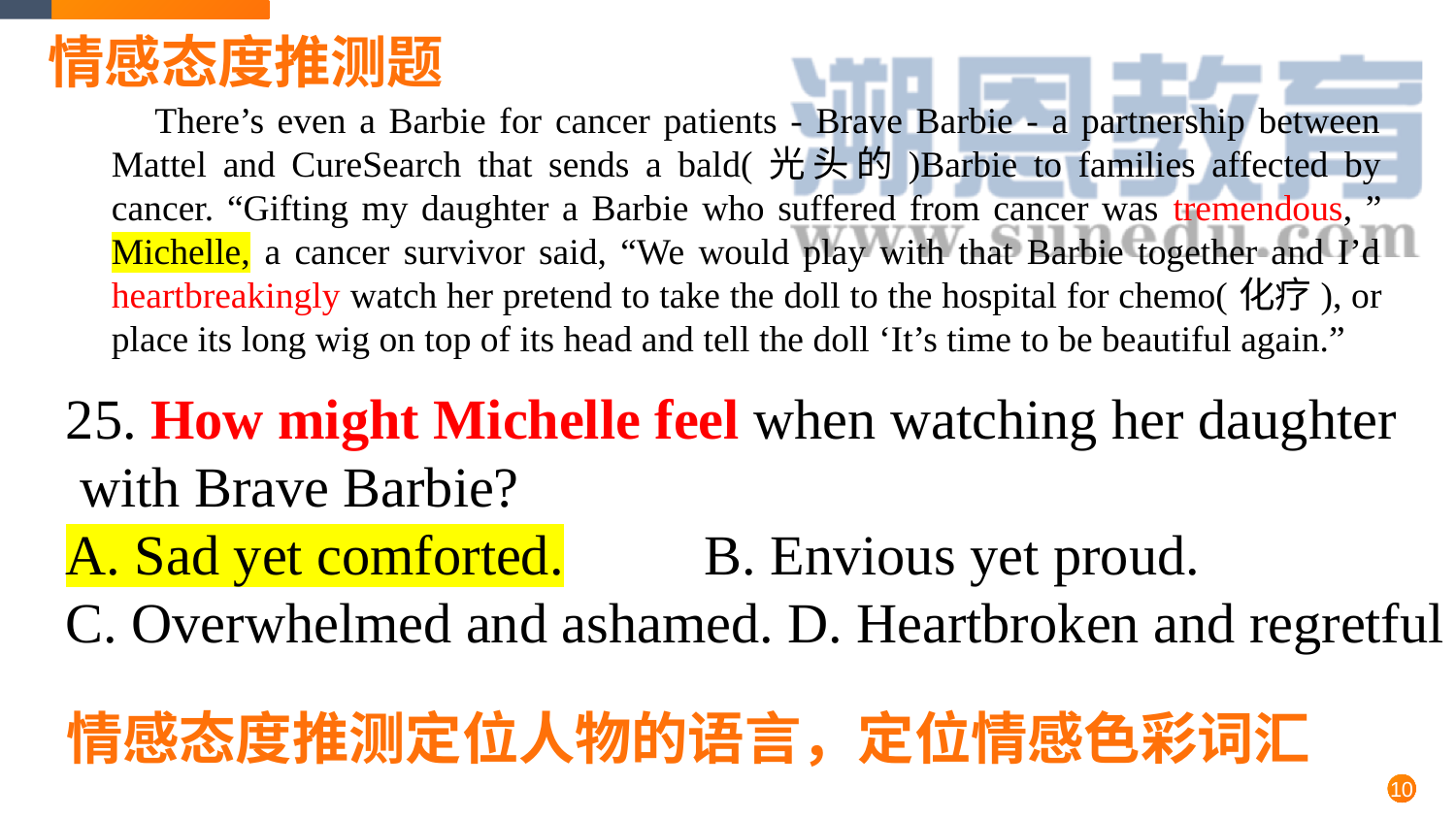

情感态度推测题
There’s even a Barbie for cancer patients - Brave Barbie - a partnership between Mattel and CureSearch that sends a bald(光头的)Barbie to families affected by cancer. “Gifting my daughter a Barbie who suffered from cancer was tremendous, ” Michelle, a cancer survivor said, “We would play with that Barbie together and I’d heartbreakingly watch her pretend to take the doll to the hospital for chemo(化疗), or place its long wig on top of its head and tell the doll ‘It’s time to be beautiful again.”
25. How might Michelle feel when watching her daughter
 with Brave Barbie?
A. Sad yet comforted.          B. Envious yet proud.
C. Overwhelmed and ashamed. D. Heartbroken and regretful
情感态度推测定位人物的语言，定位情感色彩词汇